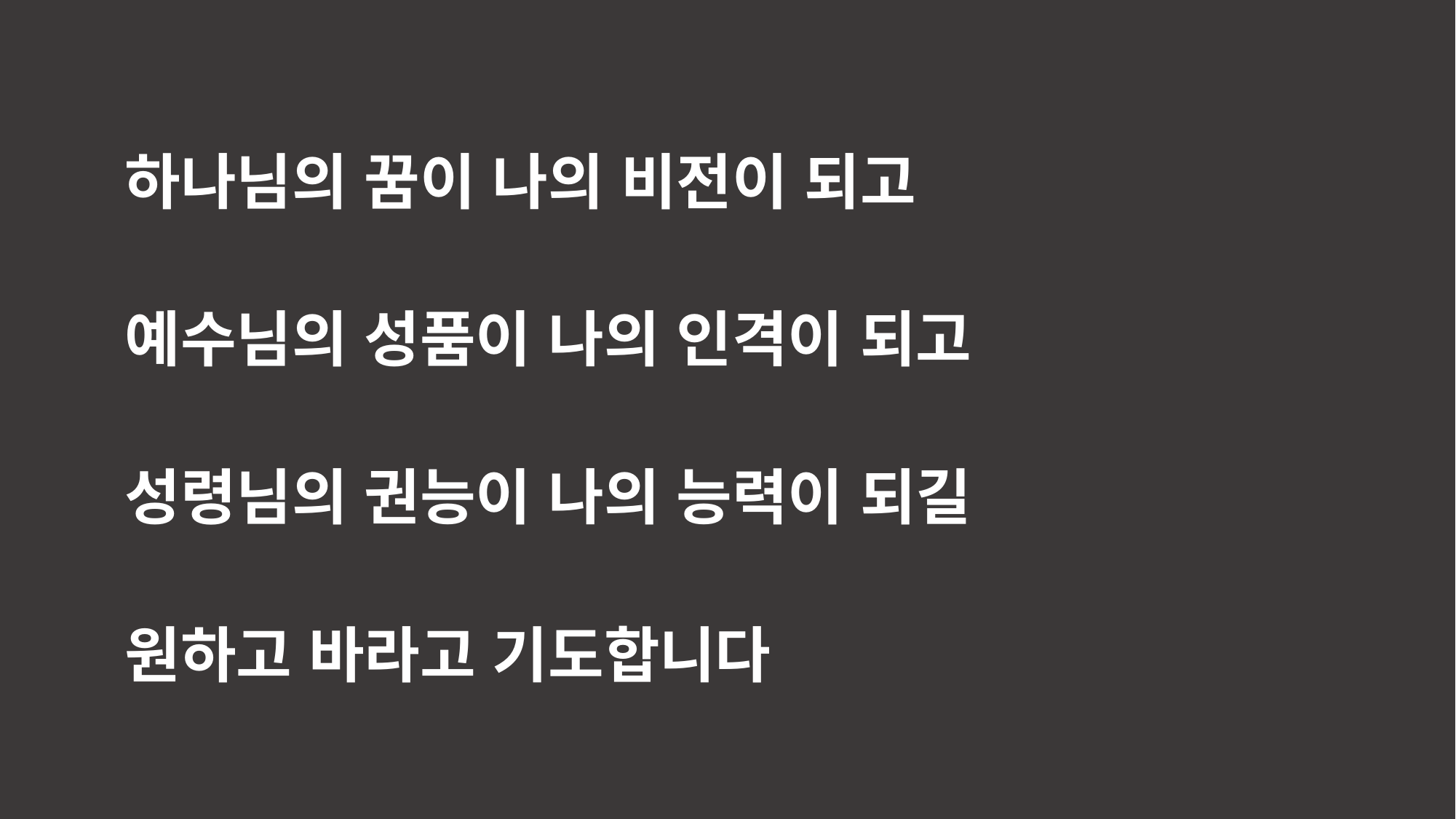

하나님의 꿈이 나의 비전이 되고
예수님의 성품이 나의 인격이 되고
성령님의 권능이 나의 능력이 되길
원하고 바라고 기도합니다